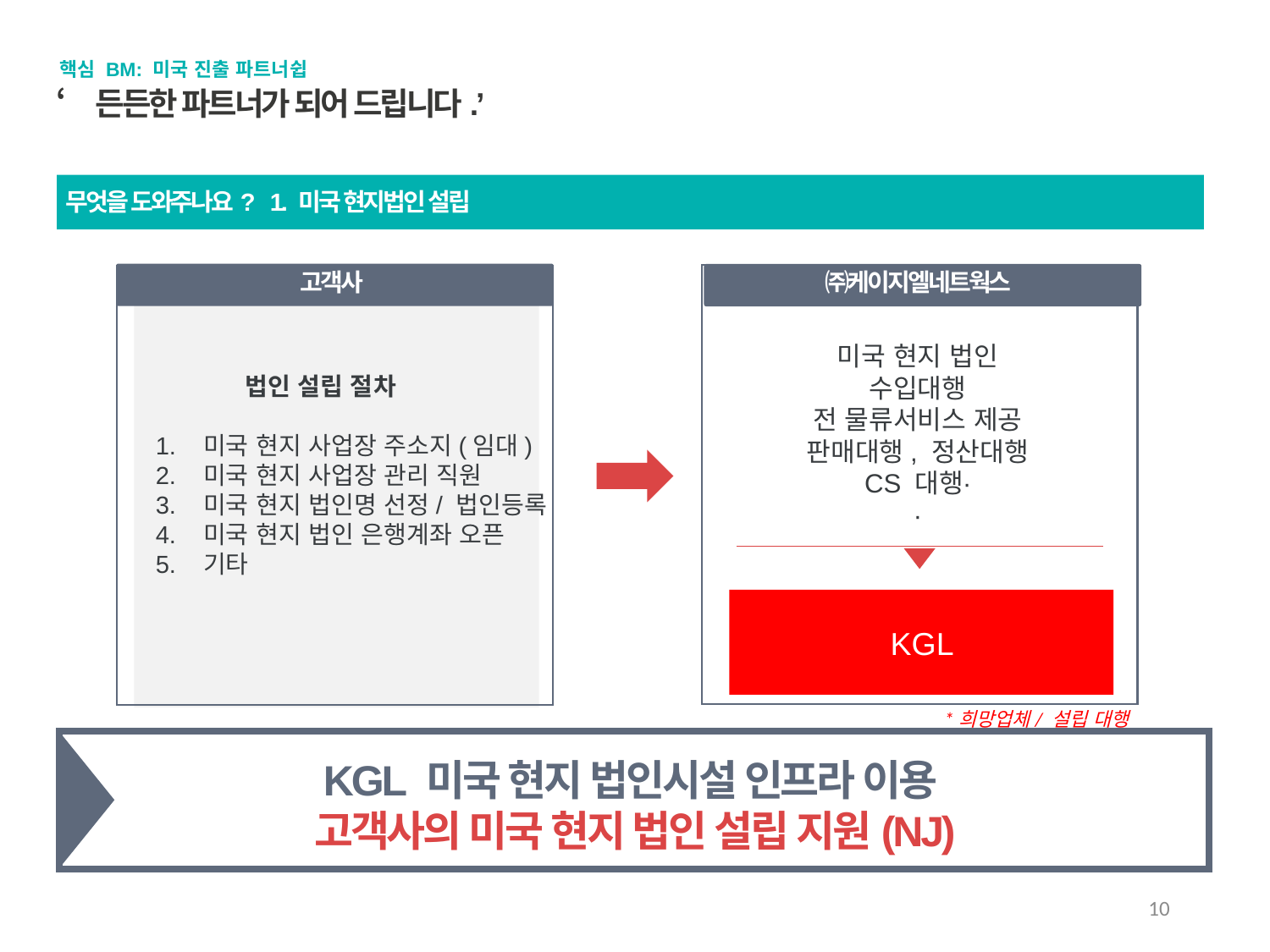

핵심 BM: 미국 진출 파트너쉽
‘든든한 파트너가 되어 드립니다.’

무엇을 도와주나요?    1. 미국 현지법인 설립
고객사
㈜케이지엘네트웍스

미국 현지 법인
수입대행
전 물류서비스 제공
판매대행, 정산대행
CS 대행∙
∙
            법인 설립 절차

미국 현지 사업장 주소지(임대)
미국 현지 사업장 관리 직원
미국 현지 법인명 선정/ 법인등록
미국 현지 법인 은행계좌 오픈
기타

KGL
*희망업체/ 설립 대행

KGL 미국 현지 법인시설 인프라 이용
고객사의 미국 현지 법인 설립 지원(NJ)

10